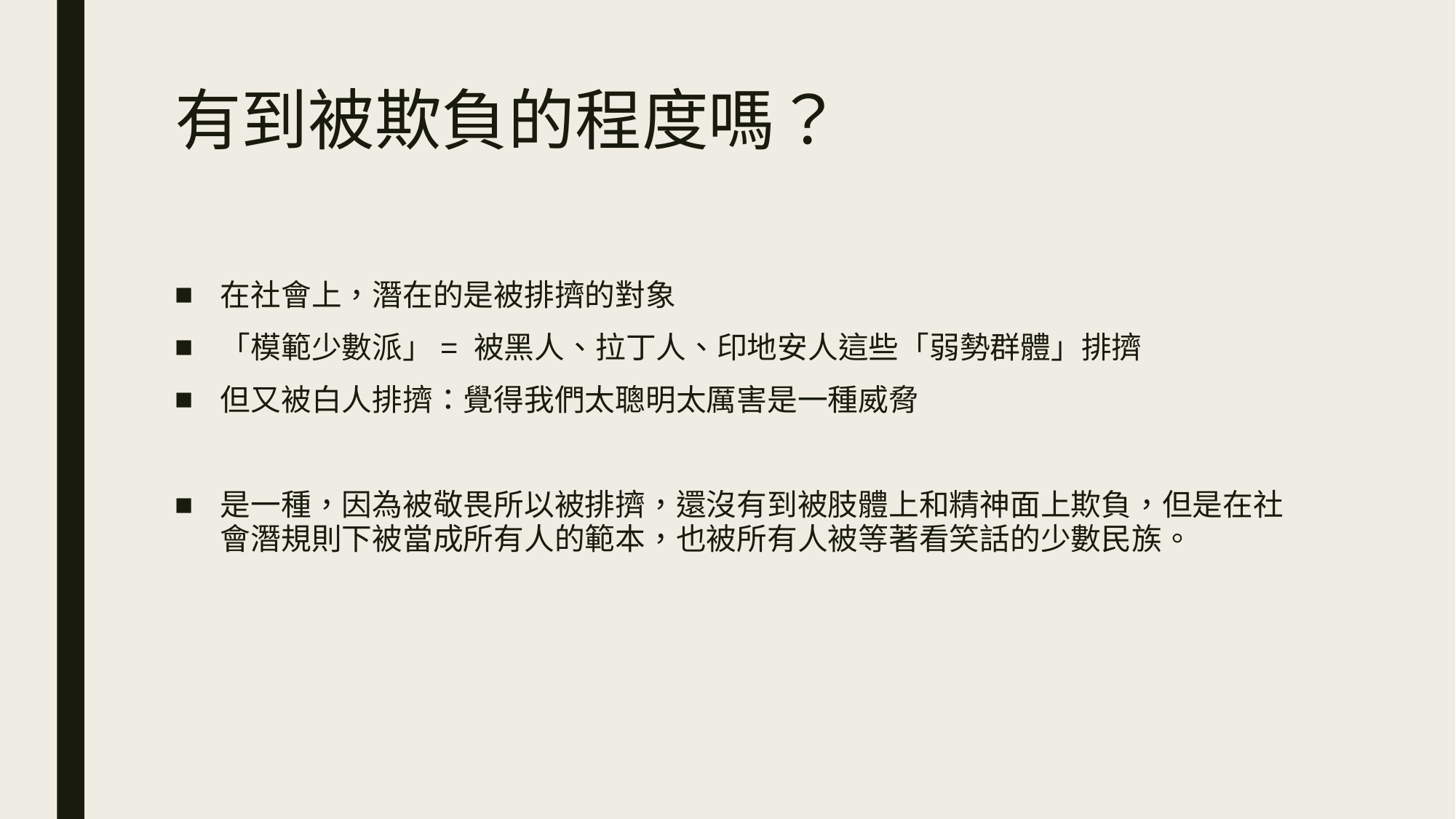

# 有到被欺負的程度嗎？
在社會上，潛在的是被排擠的對象
「模範少數派」= 被黑人、拉丁人、印地安人這些「弱勢群體」排擠
但又被白人排擠：覺得我們太聰明太厲害是一種威脅

是一種，因為被敬畏所以被排擠，還沒有到被肢體上和精神面上欺負，但是在社會潛規則下被當成所有人的範本，也被所有人被等著看笑話的少數民族。